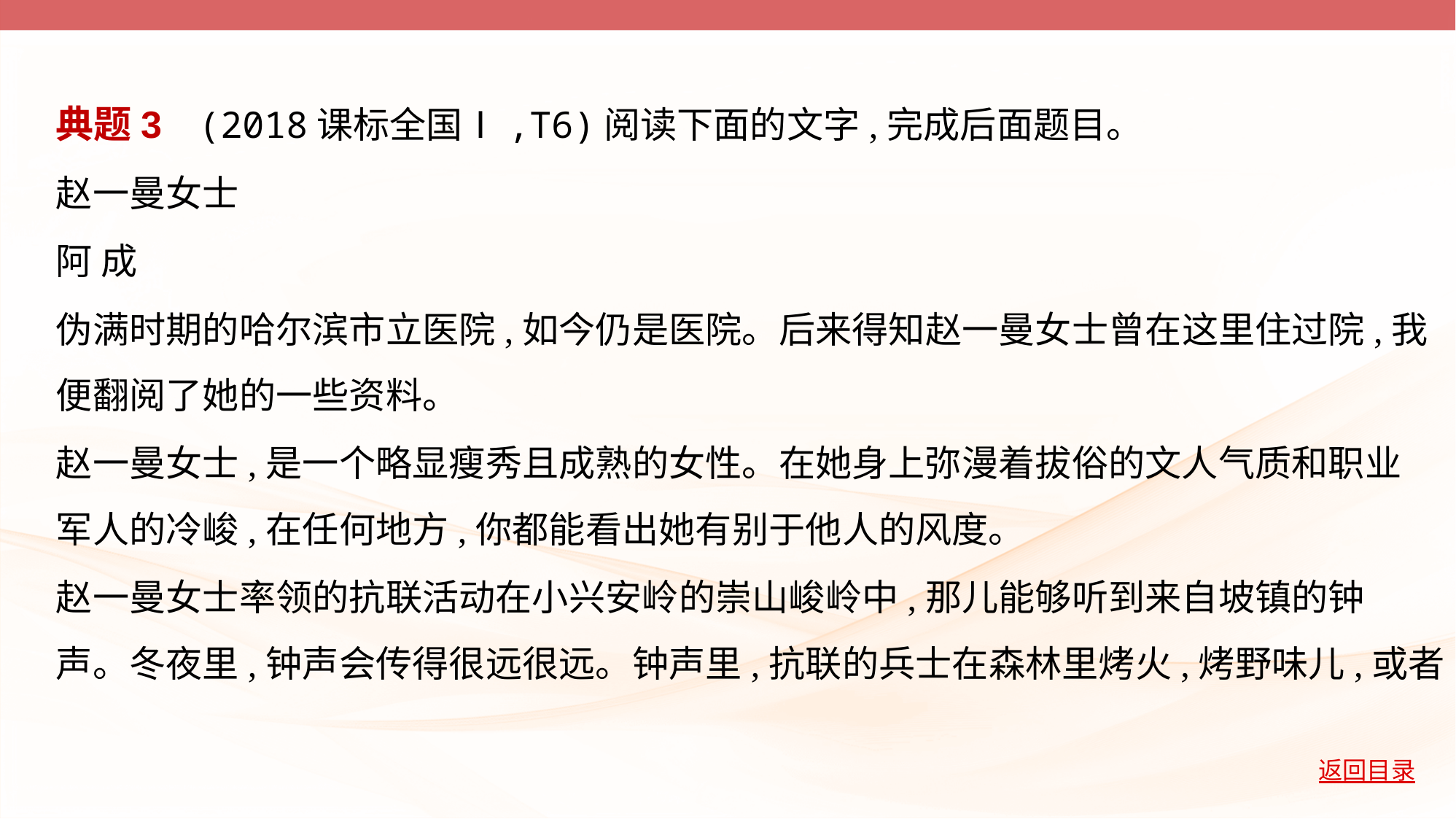

典题3    (2018课标全国Ⅰ,T6)阅读下面的文字,完成后面题目。
赵一曼女士
阿 成
伪满时期的哈尔滨市立医院,如今仍是医院。后来得知赵一曼女士曾在这里住过院,我
便翻阅了她的一些资料。
赵一曼女士,是一个略显瘦秀且成熟的女性。在她身上弥漫着拔俗的文人气质和职业
军人的冷峻,在任何地方,你都能看出她有别于他人的风度。
赵一曼女士率领的抗联活动在小兴安岭的崇山峻岭中,那儿能够听到来自坡镇的钟
声。冬夜里,钟声会传得很远很远。钟声里,抗联的兵士在森林里烤火,烤野味儿,或者